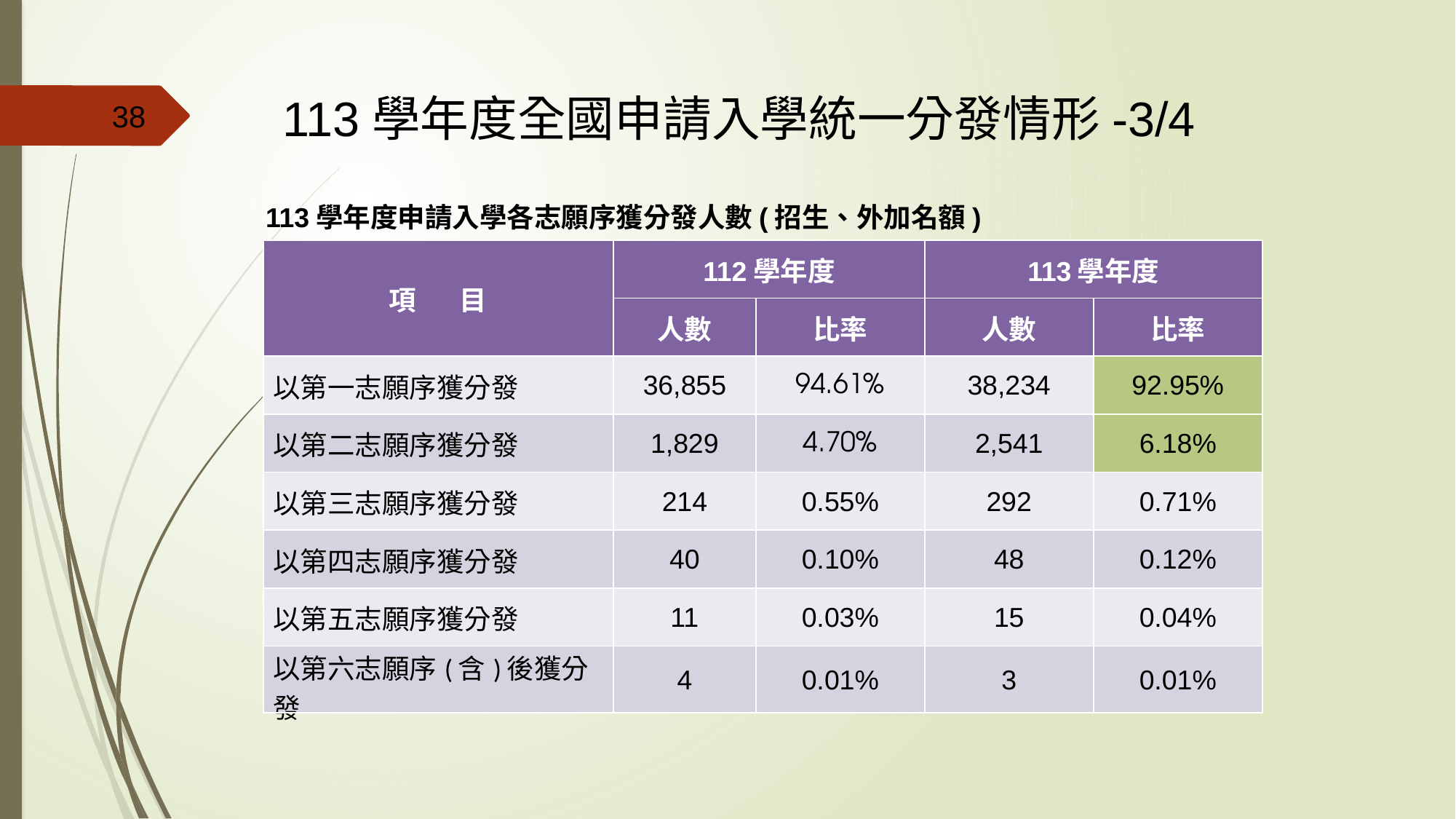

113學年度全國申請入學統一分發情形-3/4
38
113學年度申請入學各志願序獲分發人數(招生、外加名額)
| 項 目 | 112學年度 |  | 113學年度 |  |
| --- | --- | --- | --- | --- |
|  | 人數 | 比率 | 人數 | 比率 |
| 以第一志願序獲分發 | 36,855 | 94.61% | 38,234 | 92.95% |
| 以第二志願序獲分發 | 1,829 | 4.70% | 2,541 | 6.18% |
| 以第三志願序獲分發 | 214 | 0.55% | 292 | 0.71% |
| 以第四志願序獲分發 | 40 | 0.10% | 48 | 0.12% |
| 以第五志願序獲分發 | 11 | 0.03% | 15 | 0.04% |
| 以第六志願序(含)後獲分發 | 4 | 0.01% | 3 | 0.01% |